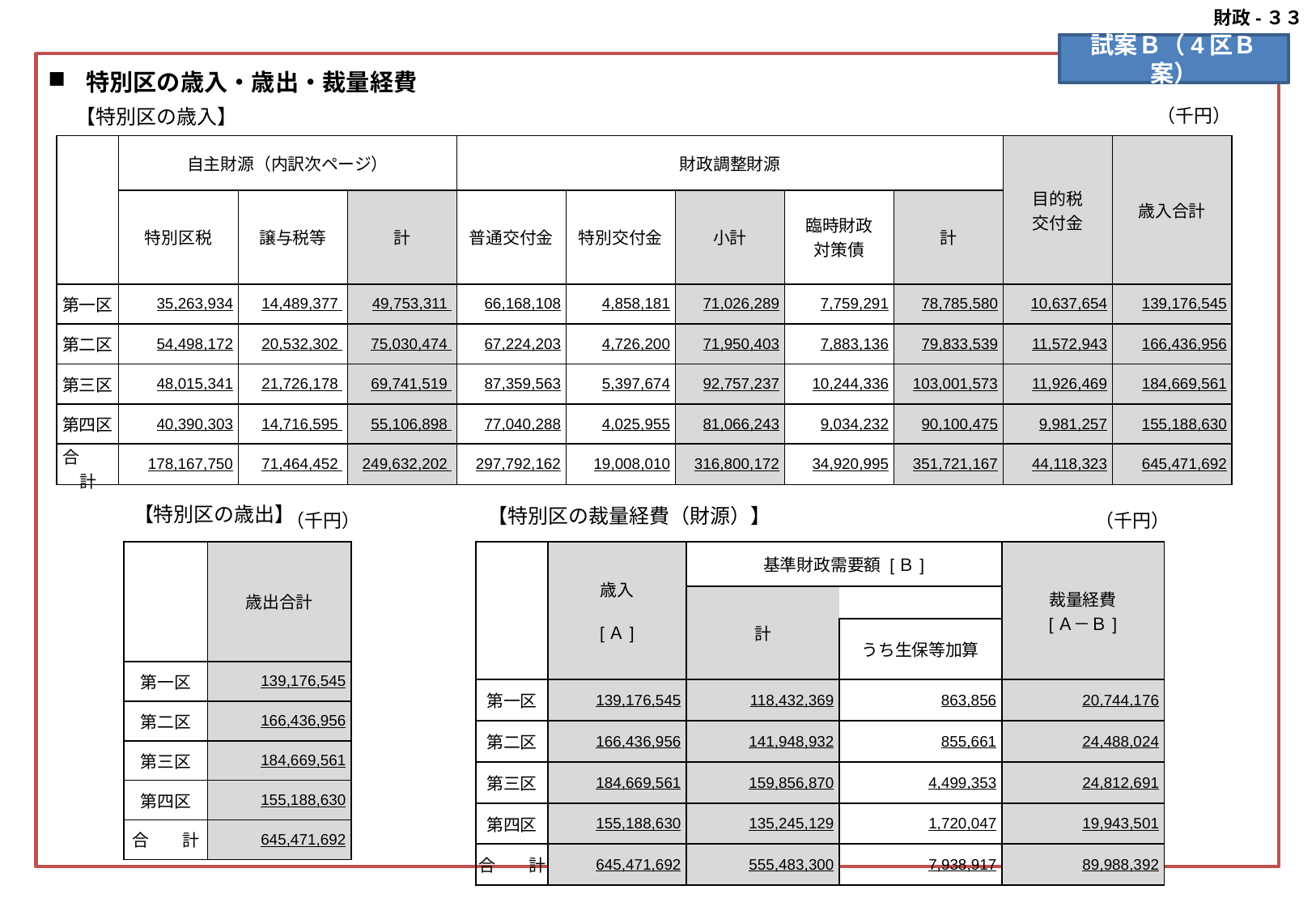

財政-３３
#
試案Ｂ（4区Ｂ案）
区割りＡ案

特別区の歳入・歳出・裁量経費

（千円）
【特別区の歳入】
|  | 自主財源（内訳次ページ） |  |  | 財政調整財源 |  |  |  |  | 目的税 交付金 | 歳入合計 |
| --- | --- | --- | --- | --- | --- | --- | --- | --- | --- | --- |
|  | 特別区税 | 譲与税等 | 計 | 普通交付金 | 特別交付金 | 小計 | 臨時財政 対策債 | 計 |  |  |
| 第一区 | 35,263,934 | 14,489,377 | 49,753,311 | 66,168,108 | 4,858,181 | 71,026,289 | 7,759,291 | 78,785,580 | 10,637,654 | 139,176,545 |
| 第二区 | 54,498,172 | 20,532,302 | 75,030,474 | 67,224,203 | 4,726,200 | 71,950,403 | 7,883,136 | 79,833,539 | 11,572,943 | 166,436,956 |
| 第三区 | 48,015,341 | 21,726,178 | 69,741,519 | 87,359,563 | 5,397,674 | 92,757,237 | 10,244,336 | 103,001,573 | 11,926,469 | 184,669,561 |
| 第四区 | 40,390,303 | 14,716,595 | 55,106,898 | 77,040,288 | 4,025,955 | 81,066,243 | 9,034,232 | 90,100,475 | 9,981,257 | 155,188,630 |
| 合　　計 | 178,167,750 | 71,464,452 | 249,632,202 | 297,792,162 | 19,008,010 | 316,800,172 | 34,920,995 | 351,721,167 | 44,118,323 | 645,471,692 |
【特別区の歳出】
【特別区の裁量経費（財源）】
（千円）
（千円）
|  | 歳出合計 |
| --- | --- |
| 第一区 | 139,176,545 |
| 第二区 | 166,436,956 |
| 第三区 | 184,669,561 |
| 第四区 | 155,188,630 |
| 合　　計 | 645,471,692 |
|  | 歳入 [Ａ] | 基準財政需要額 [Ｂ] |  | 裁量経費 [Ａ－Ｂ] |
| --- | --- | --- | --- | --- |
|  |  | 計 |  |  |
|  |  |  | うち生保等加算 |  |
| 第一区 | 139,176,545 | 118,432,369 | 863,856 | 20,744,176 |
| 第二区 | 166,436,956 | 141,948,932 | 855,661 | 24,488,024 |
| 第三区 | 184,669,561 | 159,856,870 | 4,499,353 | 24,812,691 |
| 第四区 | 155,188,630 | 135,245,129 | 1,720,047 | 19,943,501 |
| 合　　計 | 645,471,692 | 555,483,300 | 7,938,917 | 89,988,392 |